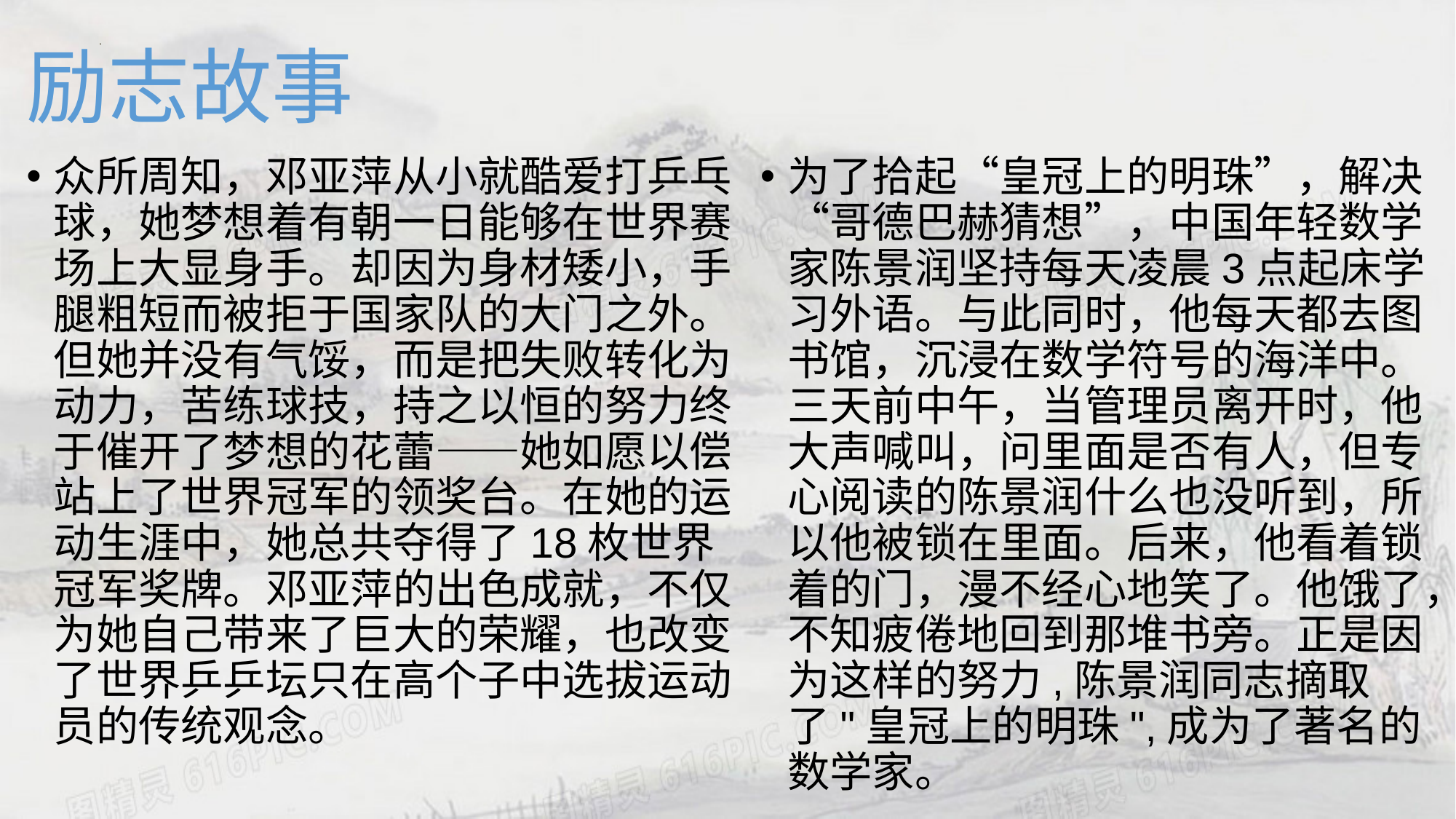

# 励志故事
众所周知，邓亚萍从小就酷爱打乒乓球，她梦想着有朝一日能够在世界赛场上大显身手。却因为身材矮小，手腿粗短而被拒于国家队的大门之外。但她并没有气馁，而是把失败转化为动力，苦练球技，持之以恒的努力终于催开了梦想的花蕾——她如愿以偿站上了世界冠军的领奖台。在她的运动生涯中，她总共夺得了18枚世界冠军奖牌。邓亚萍的出色成就，不仅为她自己带来了巨大的荣耀，也改变了世界乒乒坛只在高个子中选拔运动员的传统观念。
为了拾起“皇冠上的明珠”，解决“哥德巴赫猜想”，中国年轻数学家陈景润坚持每天凌晨3点起床学习外语。与此同时，他每天都去图书馆，沉浸在数学符号的海洋中。三天前中午，当管理员离开时，他大声喊叫，问里面是否有人，但专心阅读的陈景润什么也没听到，所以他被锁在里面。后来，他看着锁着的门，漫不经心地笑了。他饿了，不知疲倦地回到那堆书旁。正是因为这样的努力,陈景润同志摘取了"皇冠上的明珠",成为了著名的数学家。